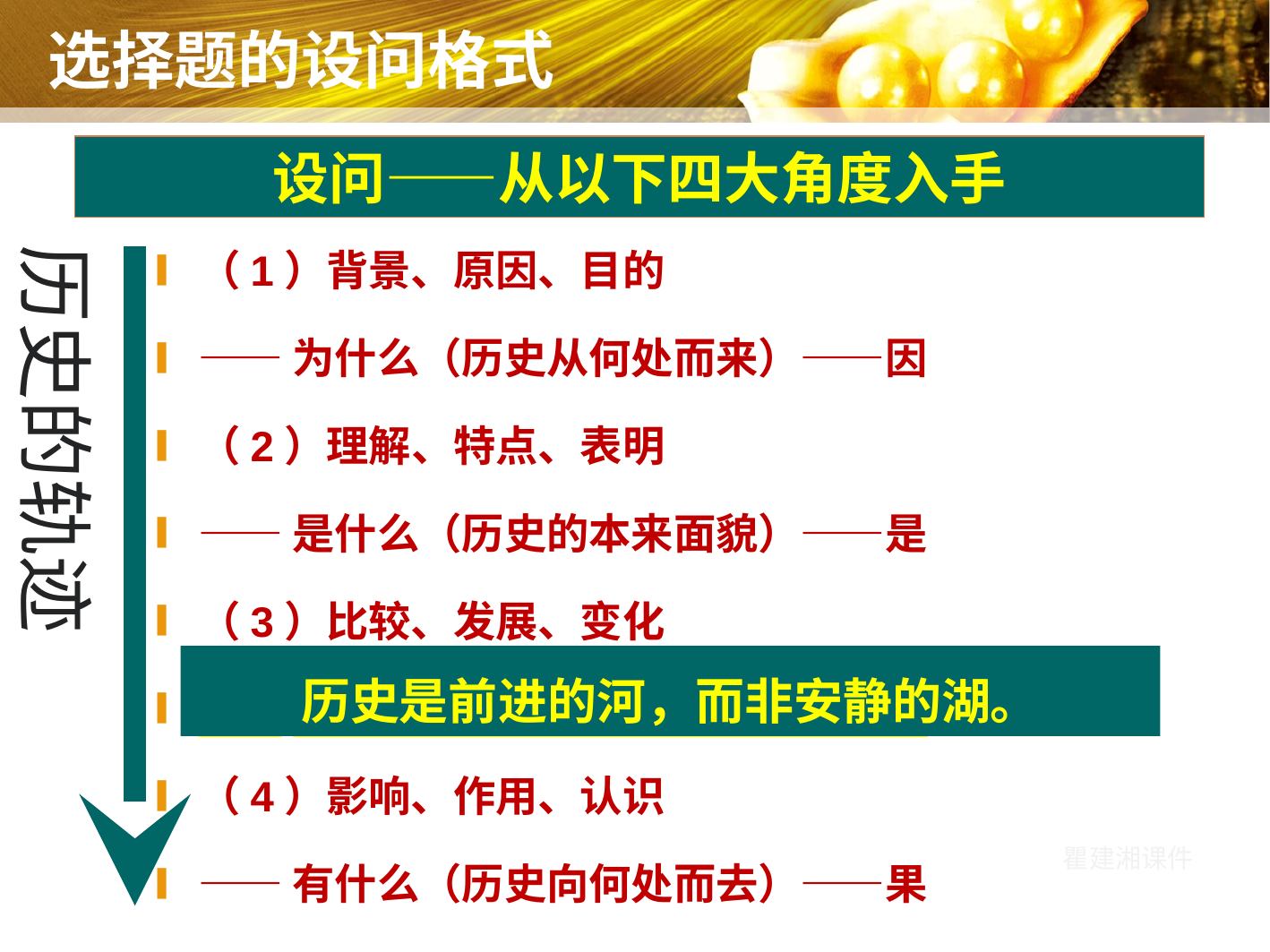

选择题的设问格式
设问——从以下四大角度入手
历史的轨迹
（1）背景、原因、目的
——为什么（历史从何处而来）——因
（2）理解、特点、表明
——是什么（历史的本来面貌）——是
（3）比较、发展、变化
——看什么（历史的参照演变）——变
（4）影响、作用、认识
——有什么（历史向何处而去）——果

历史是前进的河，而非安静的湖。